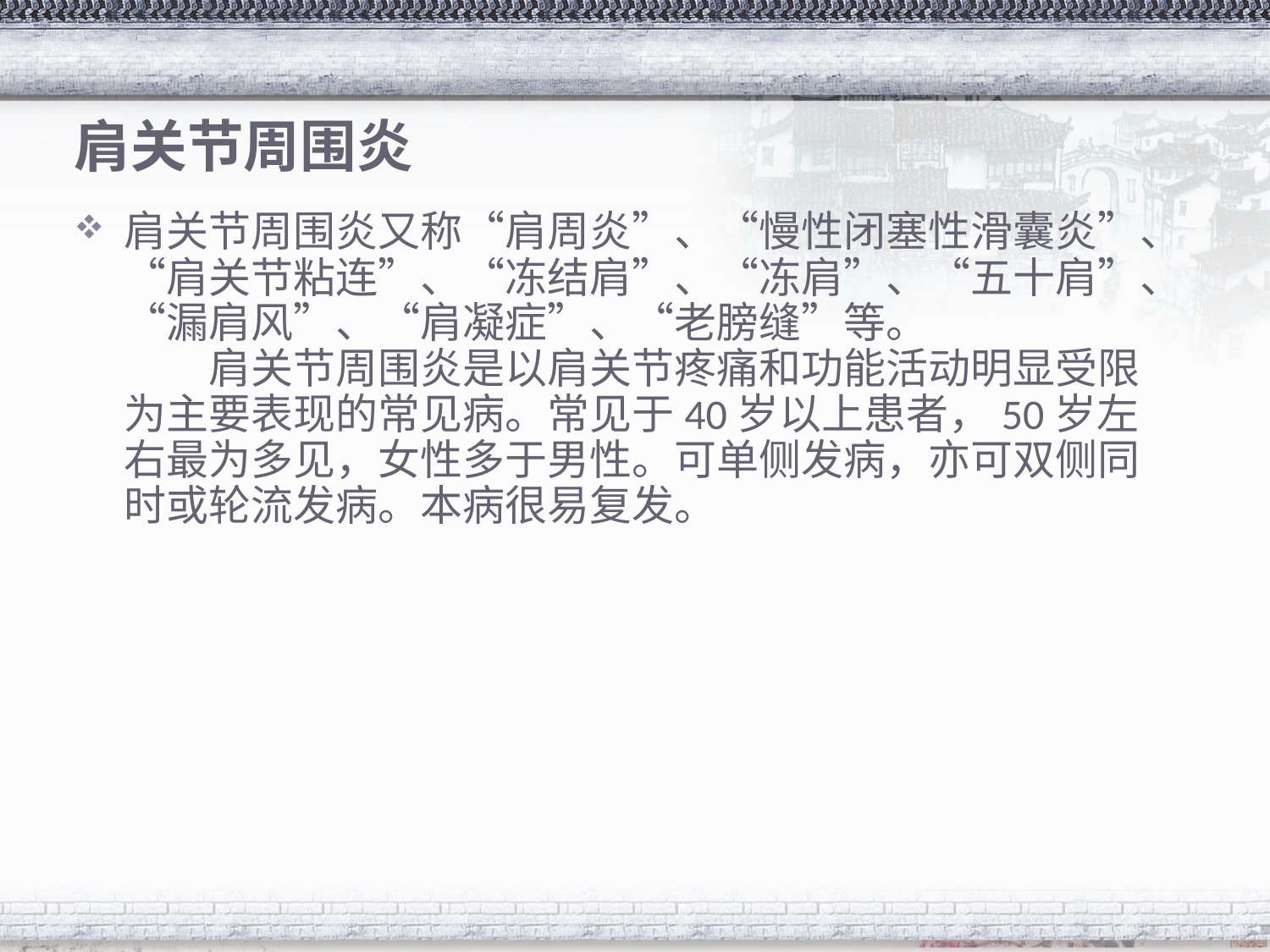

# 肩关节周围炎
肩关节周围炎又称“肩周炎”、“慢性闭塞性滑囊炎”、“肩关节粘连”、“冻结肩”、“冻肩”、“五十肩”、“漏肩风”、“肩凝症”、“老膀缝”等。
　　肩关节周围炎是以肩关节疼痛和功能活动明显受限为主要表现的常见病。常见于40岁以上患者，50岁左右最为多见，女性多于男性。可单侧发病，亦可双侧同时或轮流发病。本病很易复发。